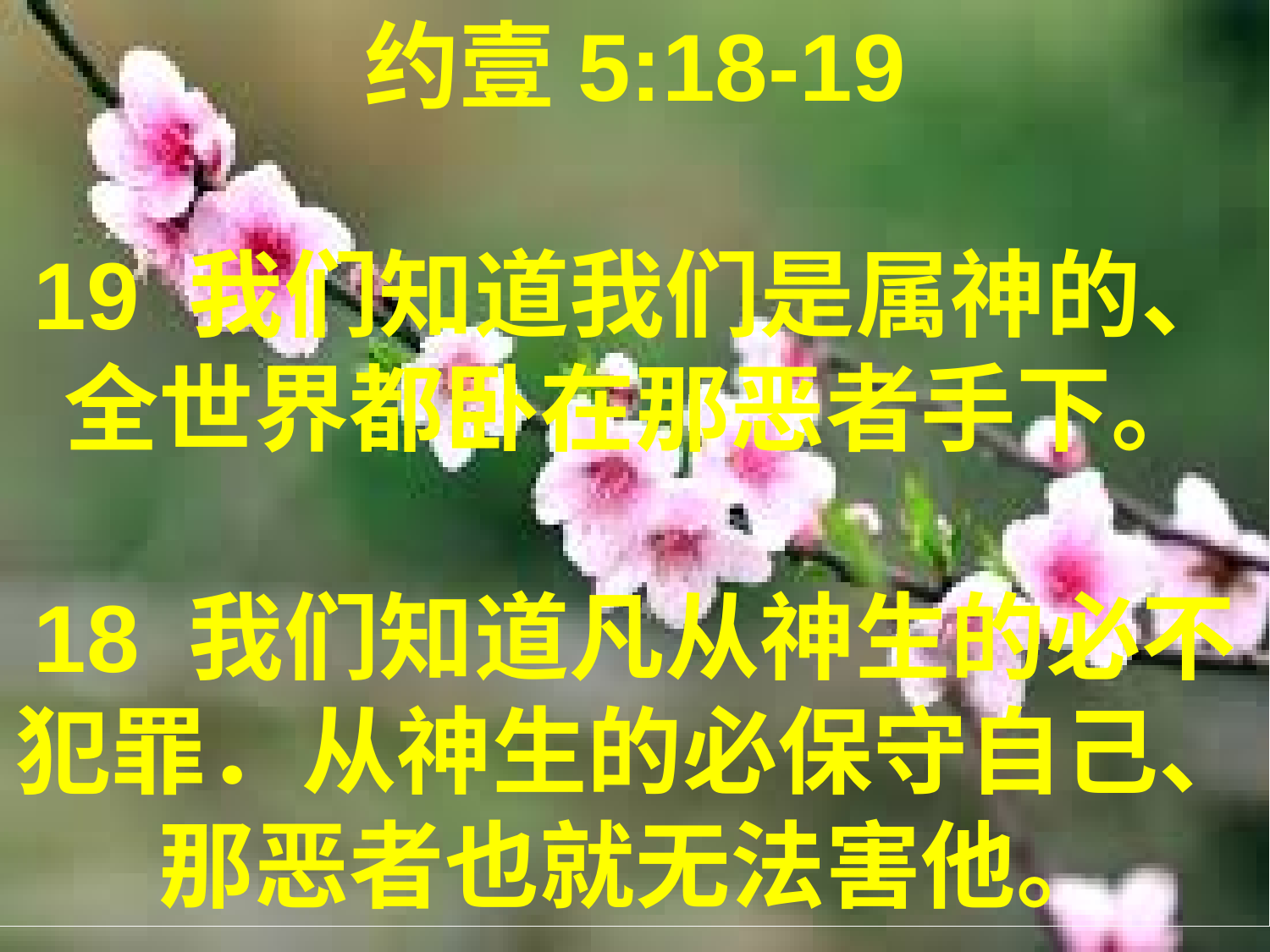

约壹5:18-19

19 我们知道我们是属神的、全世界都卧在那恶者手下。

18 我们知道凡从神生的必不犯罪．从神生的必保守自己、那恶者也就无法害他。